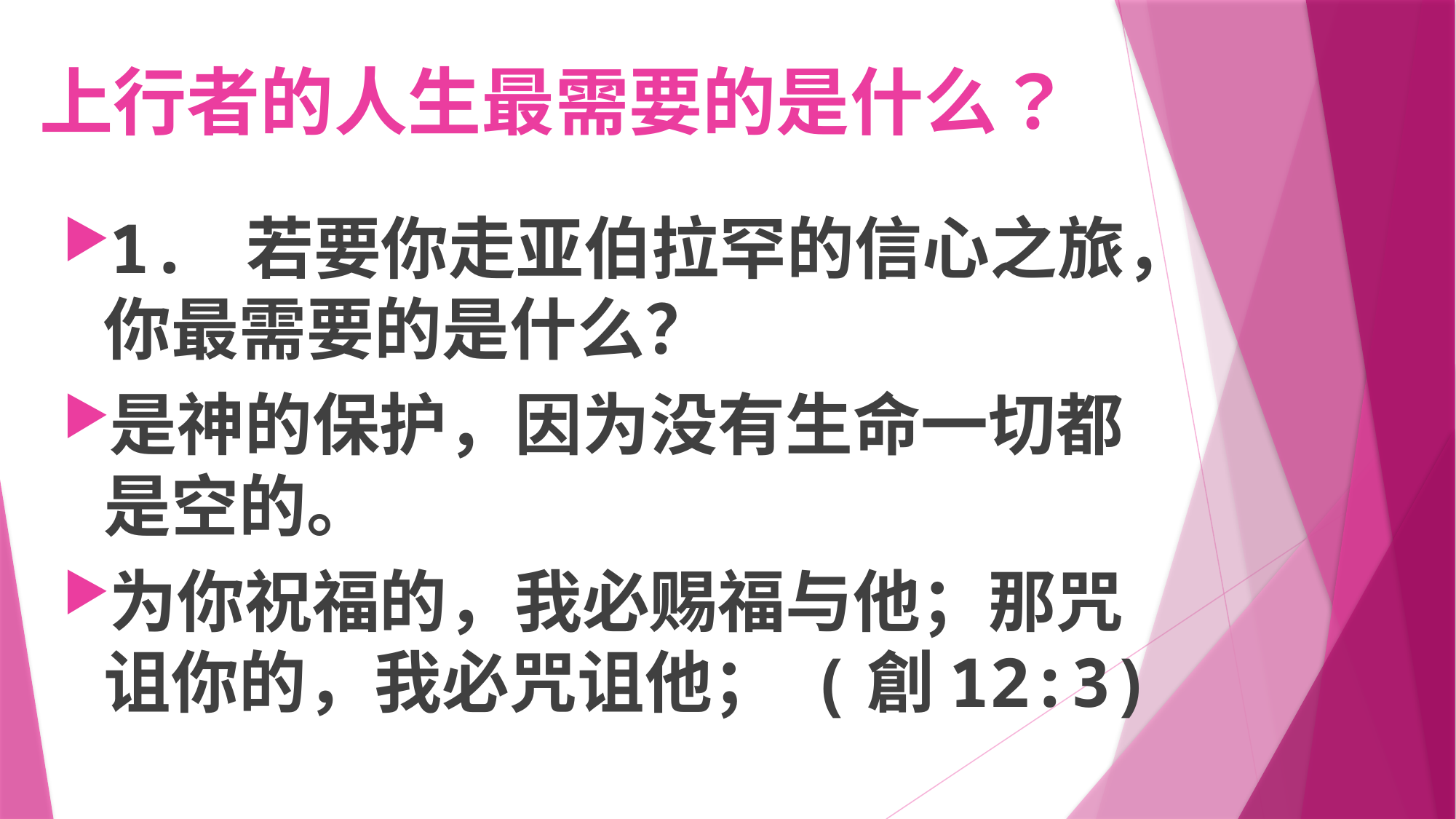

# 上行者的人生最需要的是什么？
1. 若要你走亚伯拉罕的信心之旅，你最需要的是什么？
是神的保护，因为没有生命一切都是空的。
为你祝福的，我必赐福与他；那咒诅你的，我必咒诅他； (創12:3)